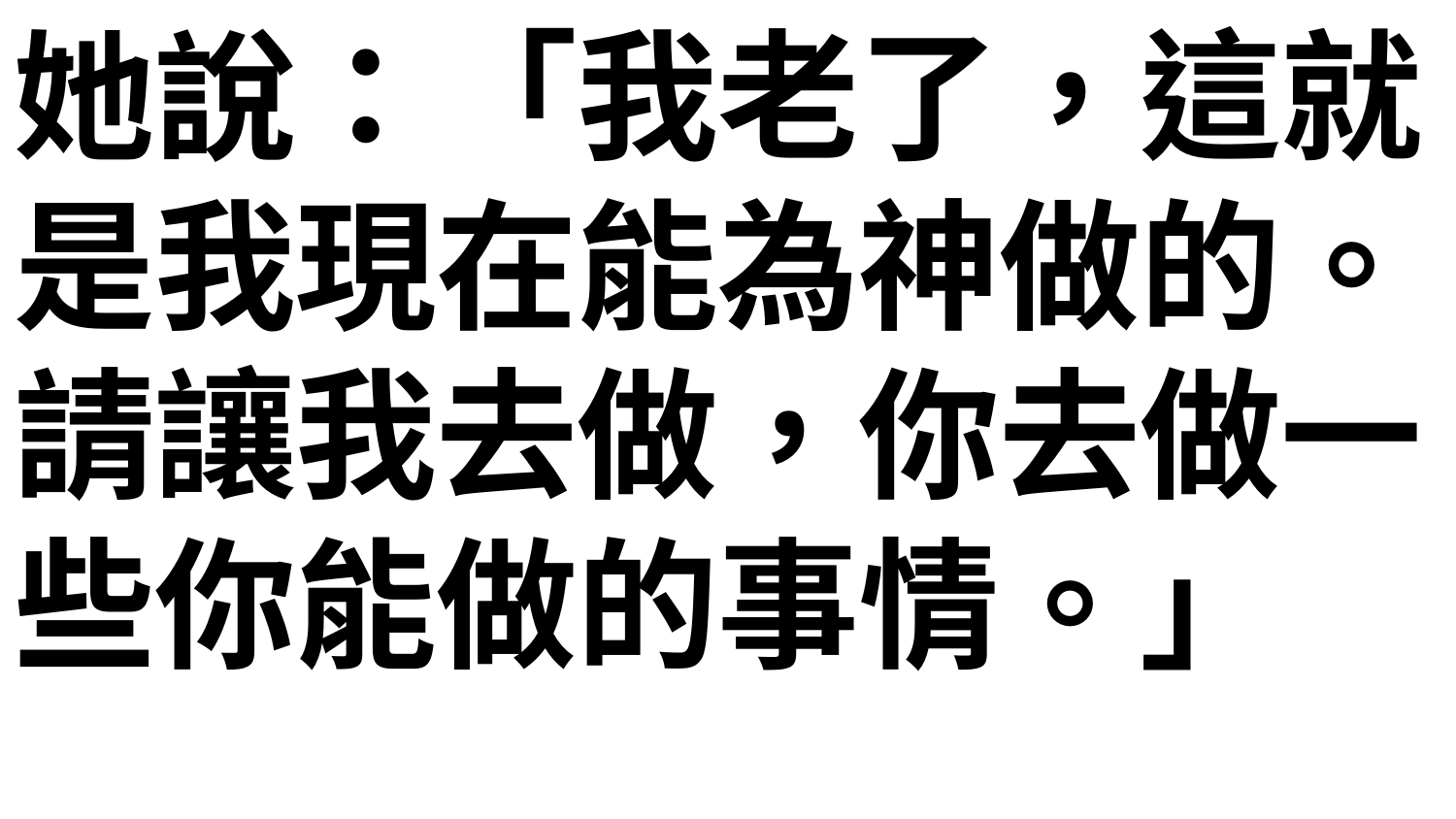

她說：「我老了，這就是我現在能為神做的。請讓我去做，你去做一些你能做的事情。」